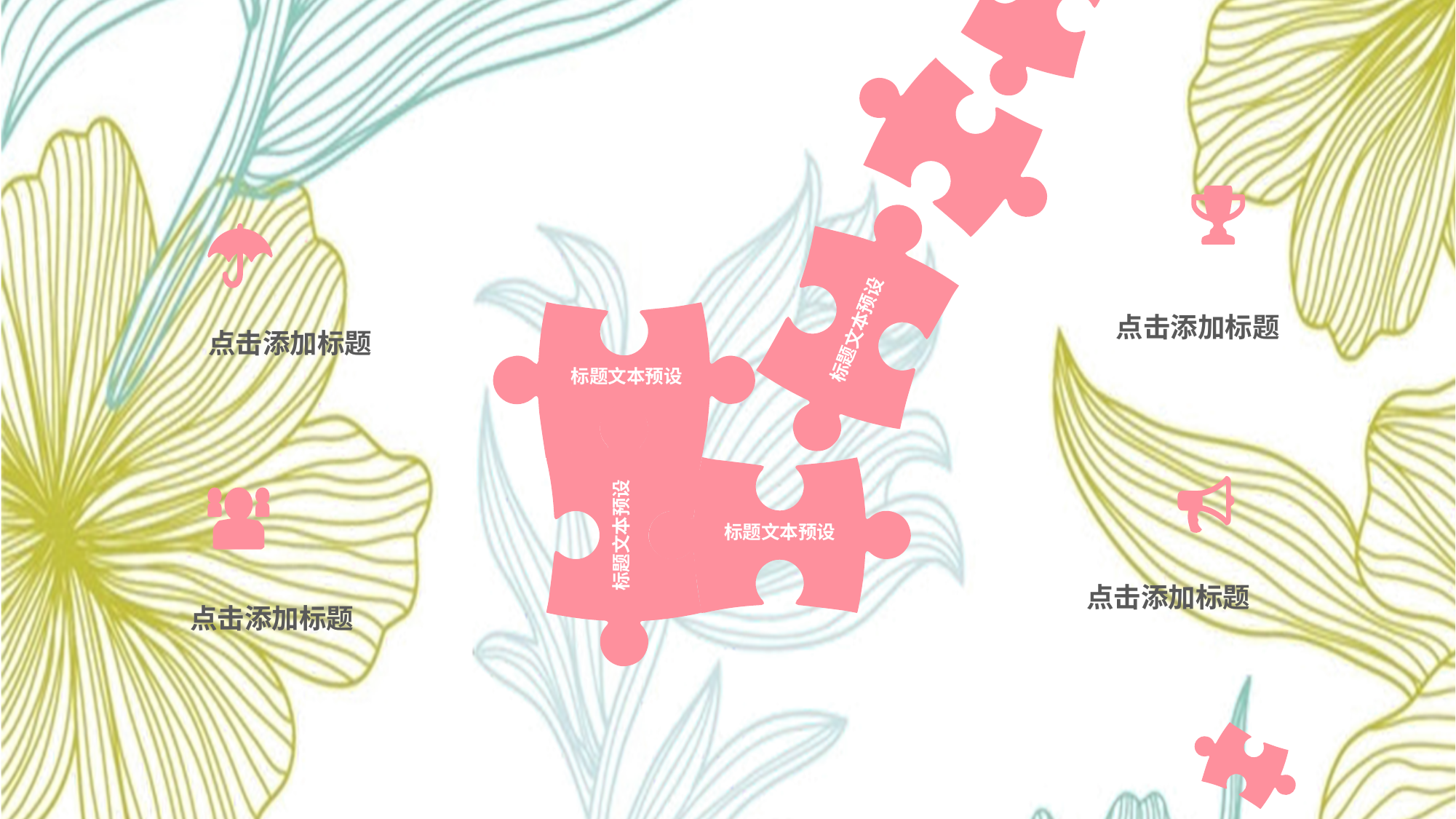

标题文本预设

点击添加标题

标题文本预设
点击添加标题

标题文本预设

标题文本预设

点击添加标题
点击添加标题